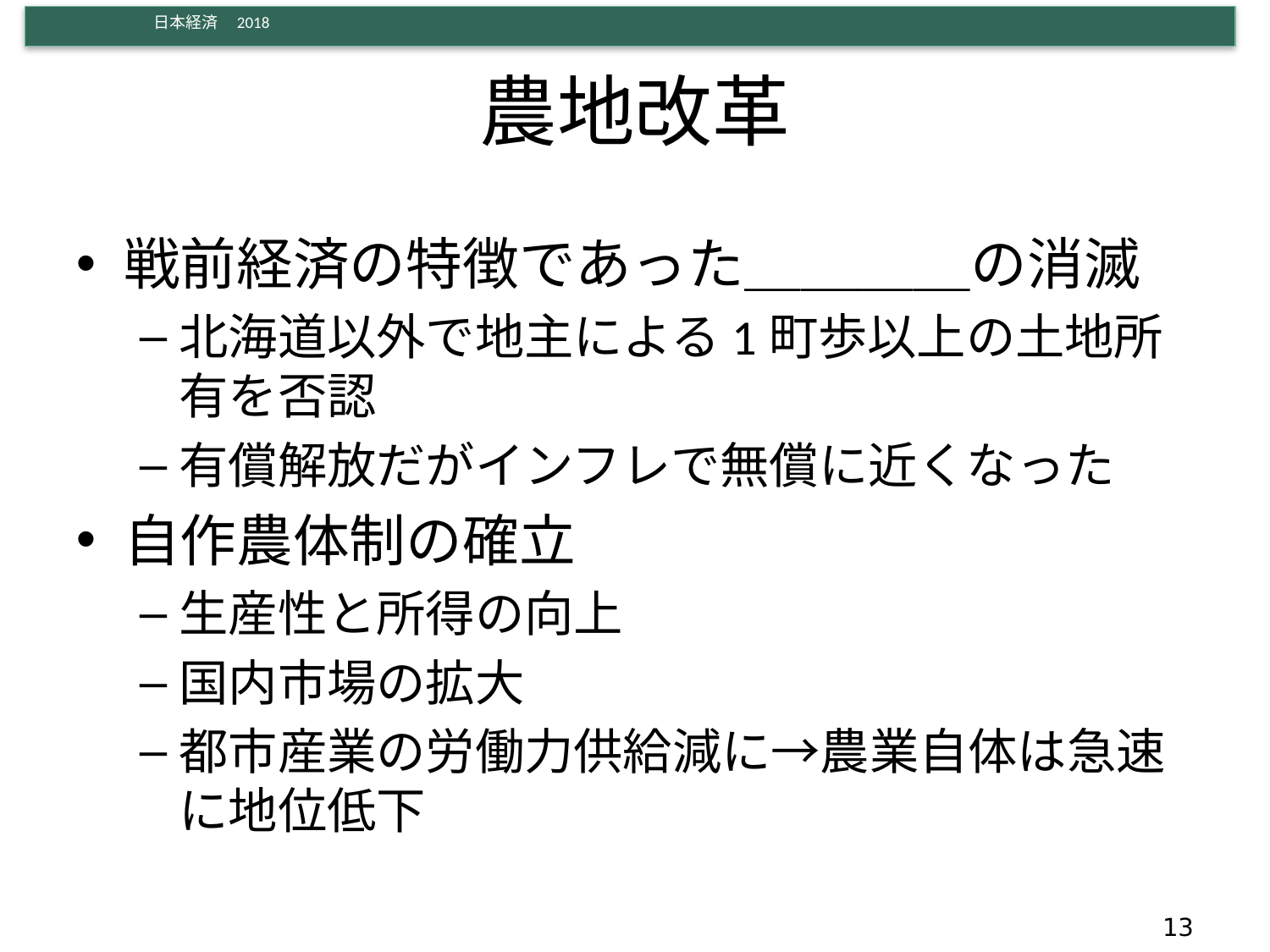

# 農地改革
戦前経済の特徴であった＿＿＿＿の消滅
北海道以外で地主による1町歩以上の土地所有を否認
有償解放だがインフレで無償に近くなった
自作農体制の確立
生産性と所得の向上
国内市場の拡大
都市産業の労働力供給減に→農業自体は急速に地位低下

13